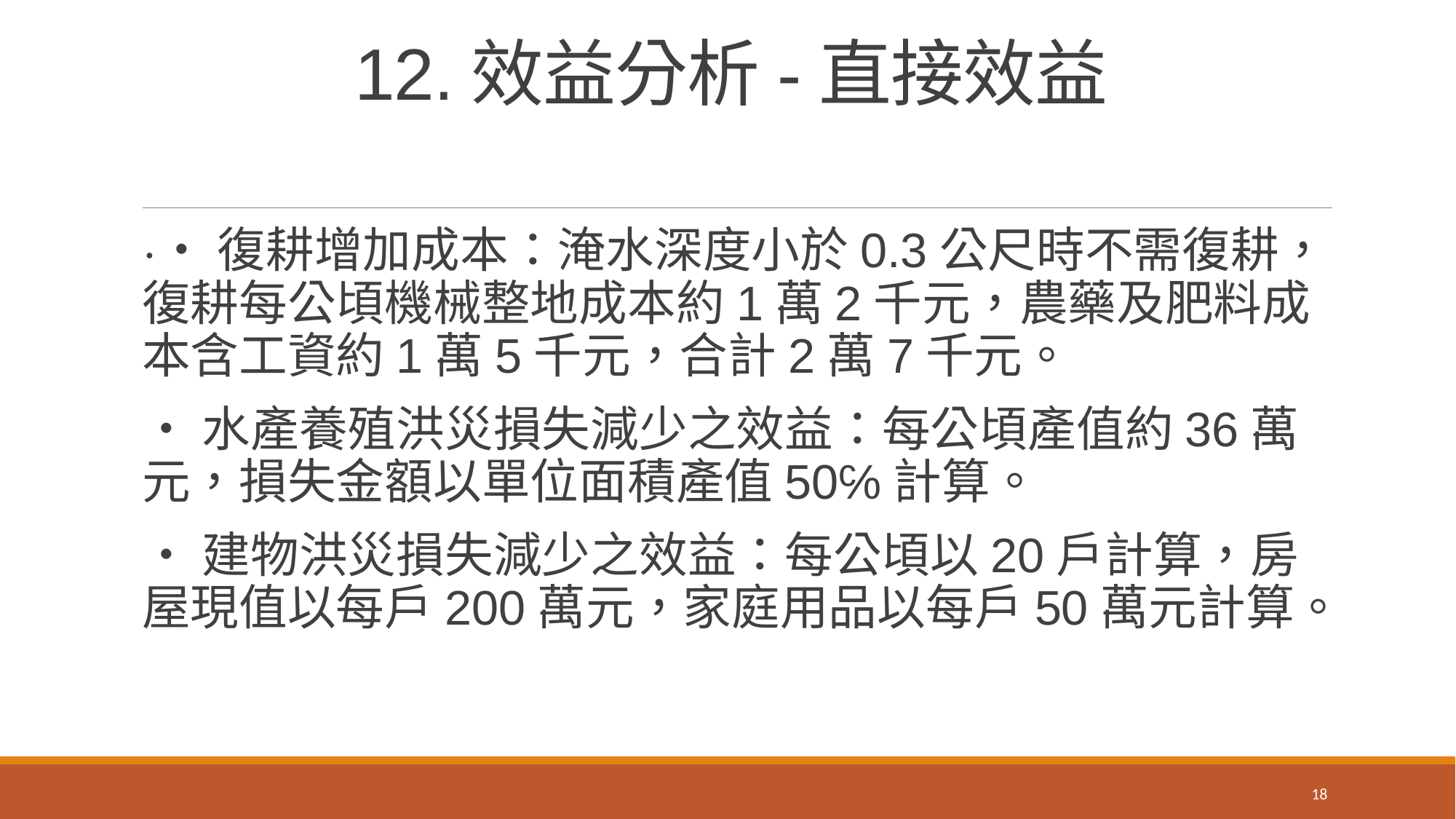

# 12.效益分析-直接效益
˙•復耕增加成本：淹水深度小於0.3公尺時不需復耕，復耕每公頃機械整地成本約1萬2千元，農藥及肥料成本含工資約1萬5千元，合計2萬7千元。
•水產養殖洪災損失減少之效益：每公頃產值約36萬元，損失金額以單位面積產值50℅計算。
•建物洪災損失減少之效益：每公頃以20戶計算，房屋現值以每戶200萬元，家庭用品以每戶50萬元計算。

18